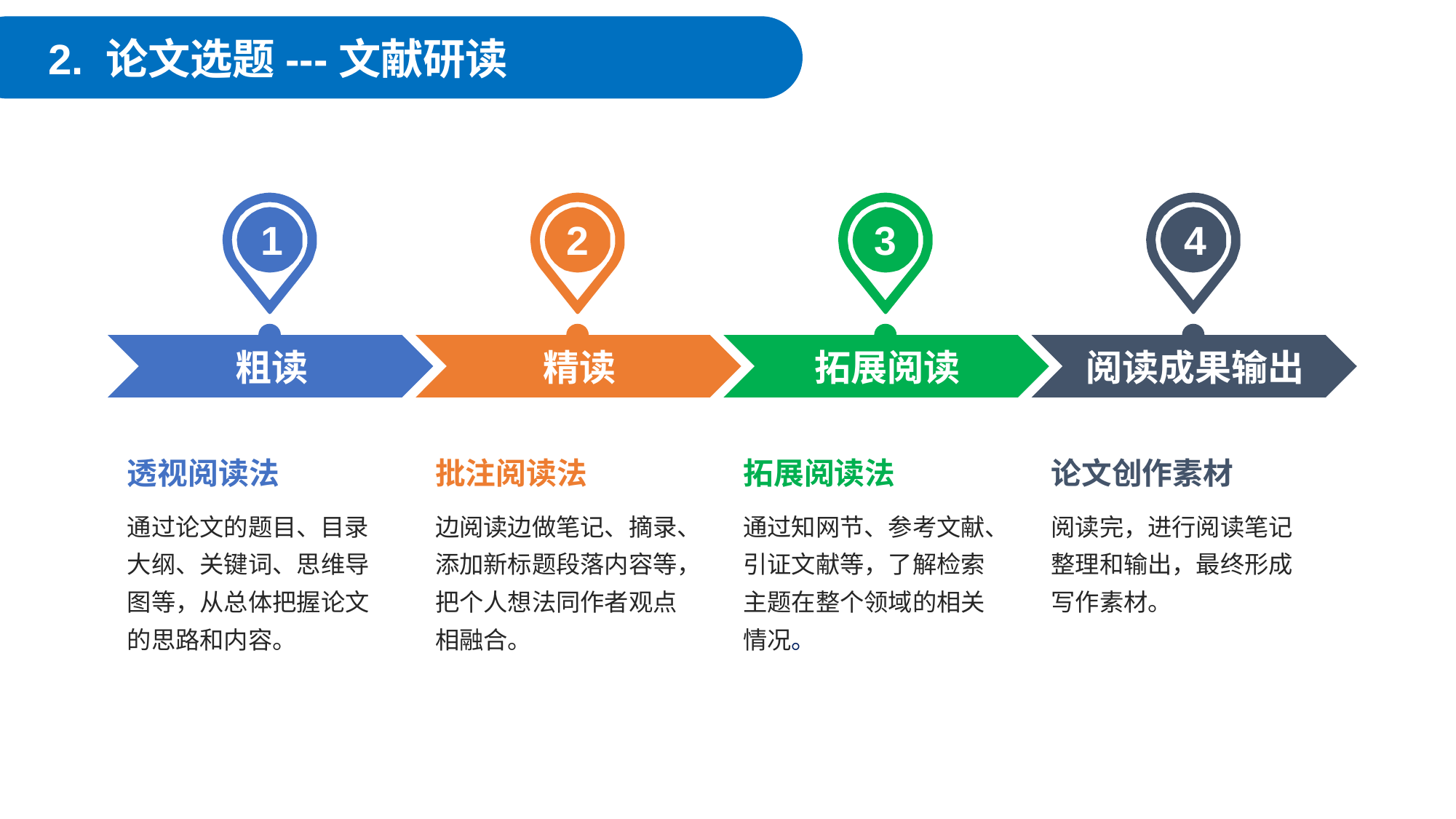

2. 论文选题---文献研读

1

2

3

4
粗度
粗度
粗读
精度
精度
精读
拓展阅读
拓展阅读
拓展阅读
阅读成果输出
阅读成果输出
透视阅读法
批注阅读法
拓展阅读法
论文创作素材
通过论文的题目、目录大纲、关键词、思维导图等，从总体把握论文的思路和内容。
边阅读边做笔记、摘录、添加新标题段落内容等，把个人想法同作者观点相融合。
通过知网节、参考文献、引证文献等，了解检索主题在整个领域的相关情况。
阅读完，进行阅读笔记整理和输出，最终形成写作素材。